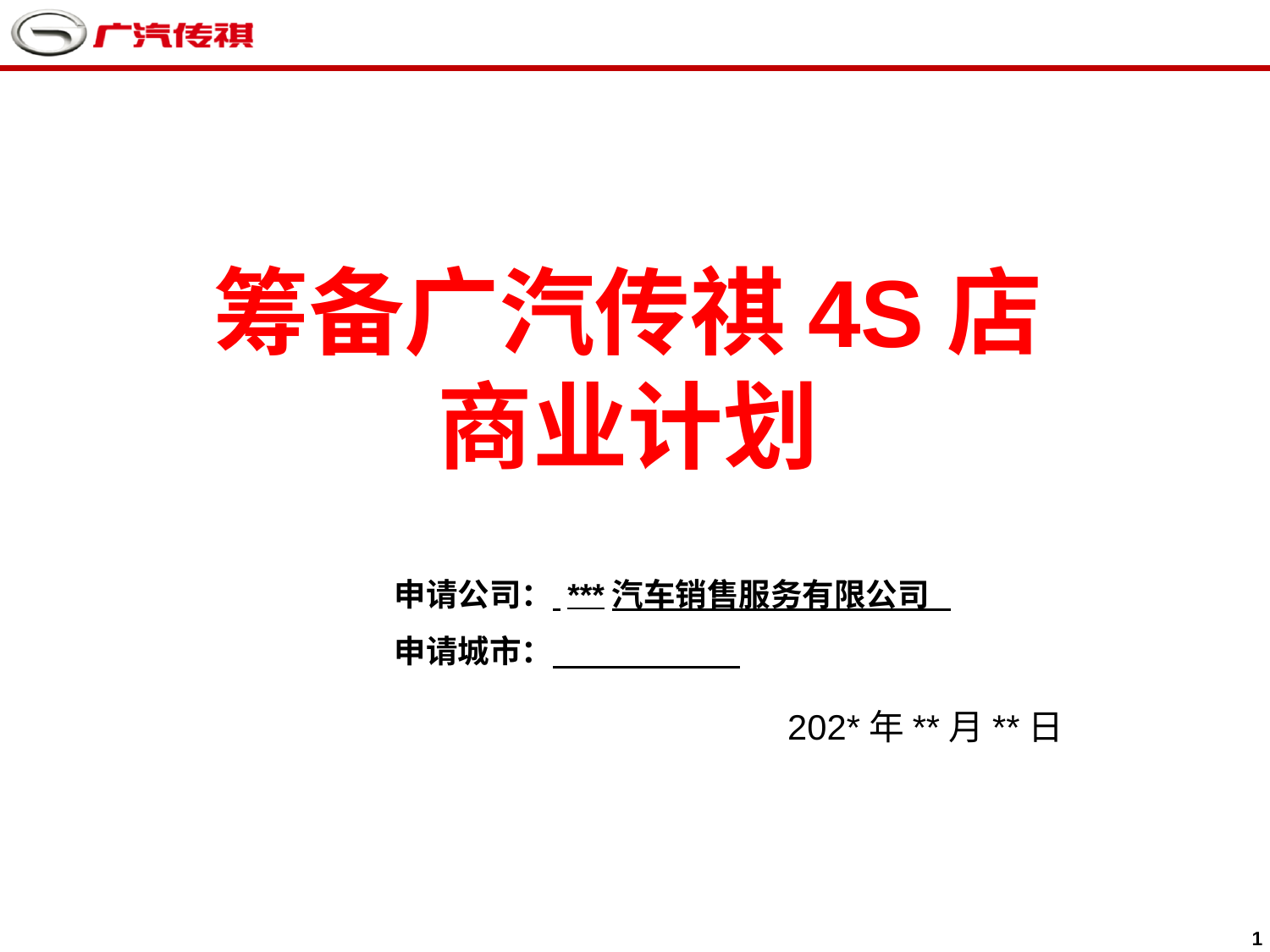

筹备广汽传祺4S店
商业计划
申请公司： ***汽车销售服务有限公司
申请城市：
202*年**月**日